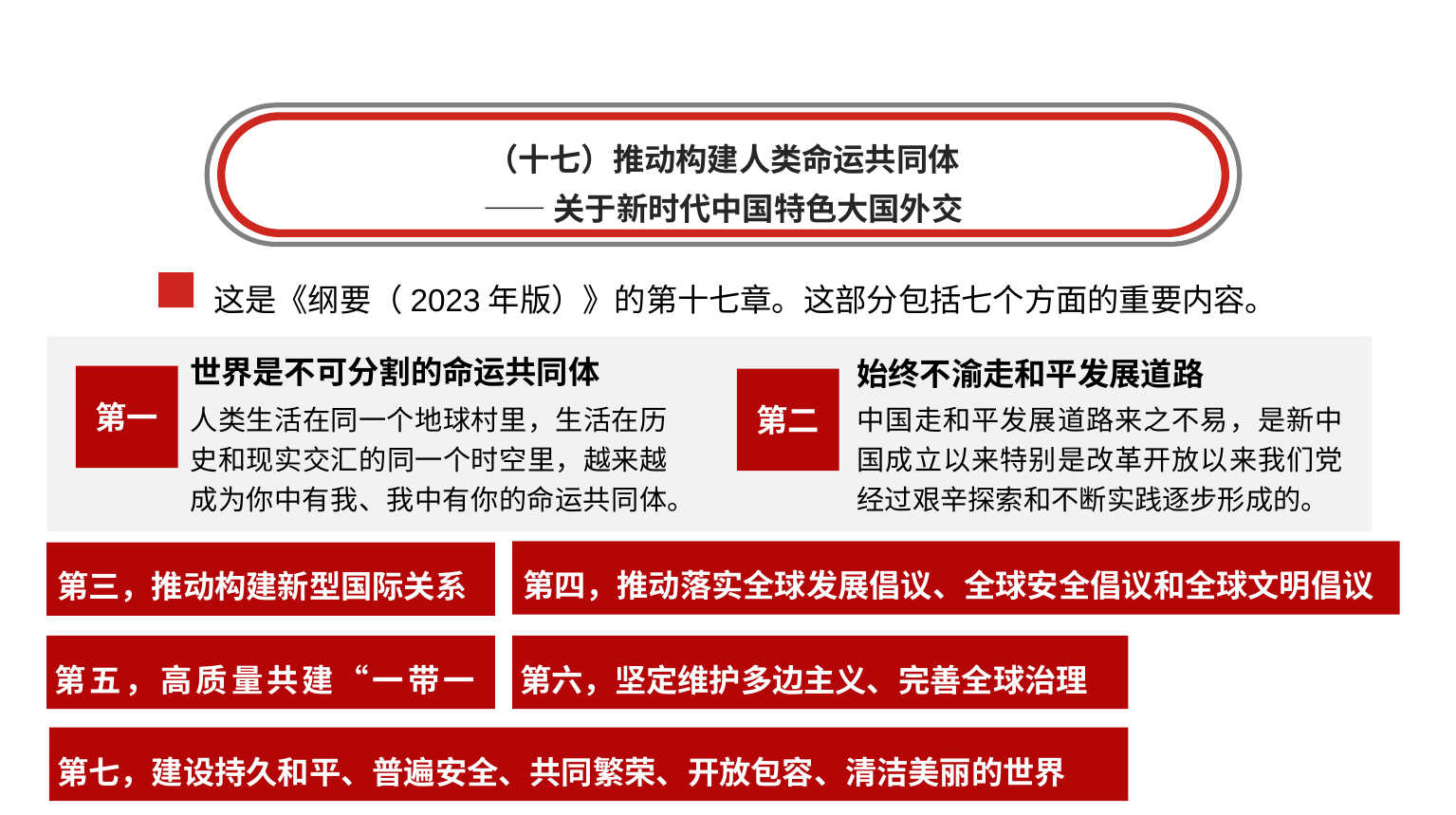

（十七）推动构建人类命运共同体
——关于新时代中国特色大国外交
这是《纲要（2023年版）》的第十七章。这部分包括七个方面的重要内容。

世界是不可分割的命运共同体
始终不渝走和平发展道路

第一
第二
人类生活在同一个地球村里，生活在历史和现实交汇的同一个时空里，越来越成为你中有我、我中有你的命运共同体。
中国走和平发展道路来之不易，是新中国成立以来特别是改革开放以来我们党经过艰辛探索和不断实践逐步形成的。
第四，推动落实全球发展倡议、全球安全倡议和全球文明倡议
第三，推动构建新型国际关系

第五，高质量共建“一带一路”
第六，坚定维护多边主义、完善全球治理

第七，建设持久和平、普遍安全、共同繁荣、开放包容、清洁美丽的世界